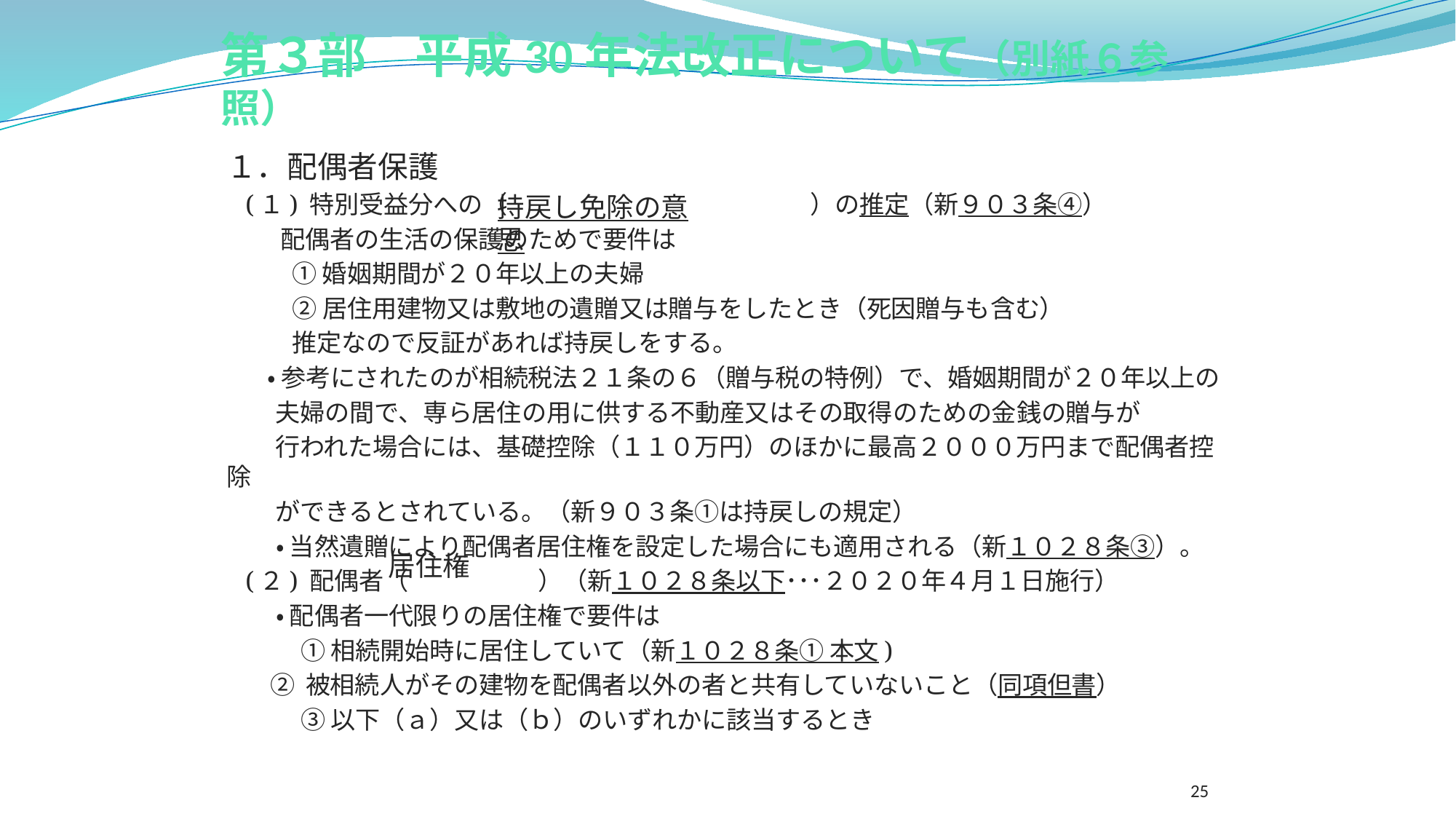

# 第３部　平成30年法改正について（別紙６参照）
１．配偶者保護
   (１) 特別受益分への（　　　　　　　　　　　 　）の推定（新９０３条④）
         配偶者の生活の保護のためで要件は
　 　  ① 婚姻期間が２０年以上の夫婦
　 　  ② 居住用建物又は敷地の遺贈又は贈与をしたとき（死因贈与も含む）
　　   推定なので反証があれば持戻しをする。
　   ・ 参考にされたのが相続税法２１条の６（贈与税の特例）で、婚姻期間が２０年以上の
        夫婦の間で、専ら居住の用に供する不動産又はその取得のための金銭の贈与が
        行われた場合には、基礎控除（１１０万円）のほかに最高２０００万円まで配偶者控除
        ができるとされている。（新９０３条①は持戻しの規定）
　　・ 当然遺贈により配偶者居住権を設定した場合にも適用される（新１０２８条③）。
   (２) 配偶者（　　　　　 ）（新１０２８条以下･･･２０２０年４月１日施行）
　　・ 配偶者一代限りの居住権で要件は
　　　① 相続開始時に居住していて（新１０２８条① 本文)
        ② 被相続人がその建物を配偶者以外の者と共有していないこと（同項但書）
　　　③ 以下（ａ）又は（ｂ）のいずれかに該当するとき

持戻し免除の意思
居住権
25